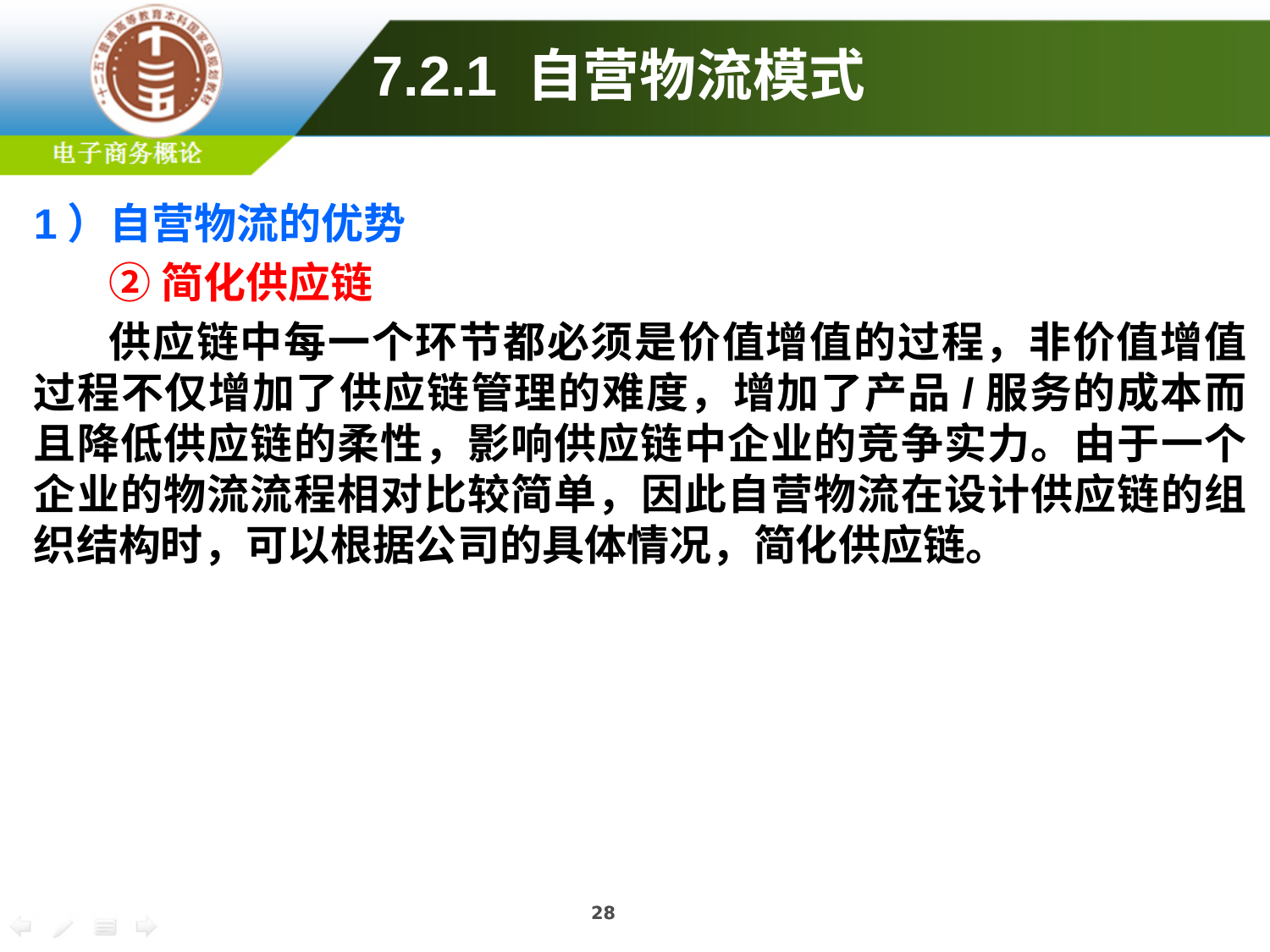

7.2.1 自营物流模式
1）自营物流的优势
②简化供应链
供应链中每一个环节都必须是价值增值的过程，非价值增值过程不仅增加了供应链管理的难度，增加了产品/服务的成本而且降低供应链的柔性，影响供应链中企业的竞争实力。由于一个企业的物流流程相对比较简单，因此自营物流在设计供应链的组织结构时，可以根据公司的具体情况，简化供应链。

28
28